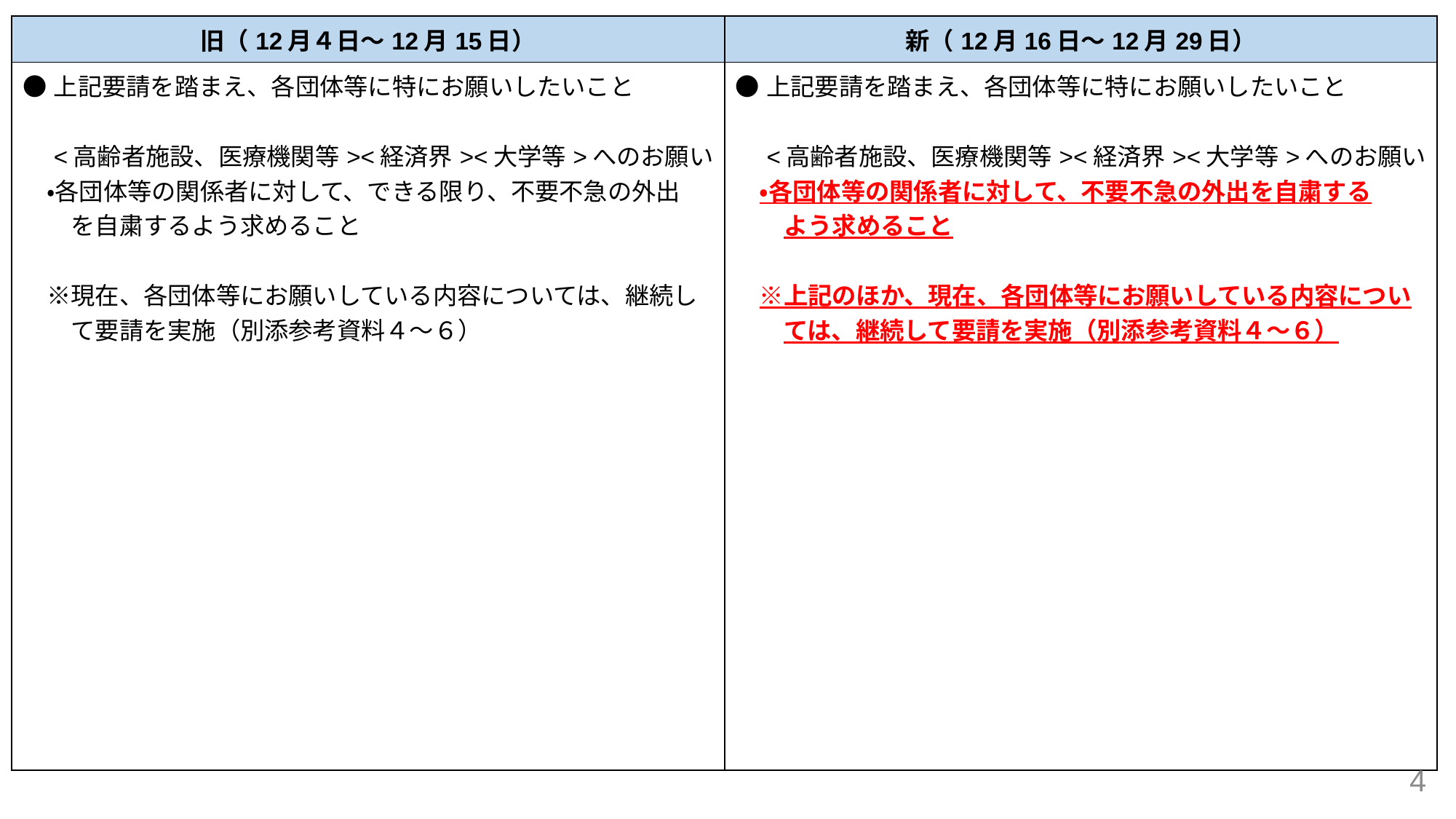

| 旧（12月４日～12月15日） | 新（12月16日～12月29日） |
| --- | --- |
| ●上記要請を踏まえ、各団体等に特にお願いしたいこと 　<高齢者施設、医療機関等><経済界><大学等>へのお願い 　・各団体等の関係者に対して、できる限り、不要不急の外出 　　を自粛するよう求めること 　※現在、各団体等にお願いしている内容については、継続し 　　て要請を実施（別添参考資料４～６） | ●上記要請を踏まえ、各団体等に特にお願いしたいこと 　<高齢者施設、医療機関等><経済界><大学等>へのお願い 　・各団体等の関係者に対して、不要不急の外出を自粛する 　　よう求めること 　※上記のほか、現在、各団体等にお願いしている内容につい 　　ては、継続して要請を実施（別添参考資料４～６） |
4